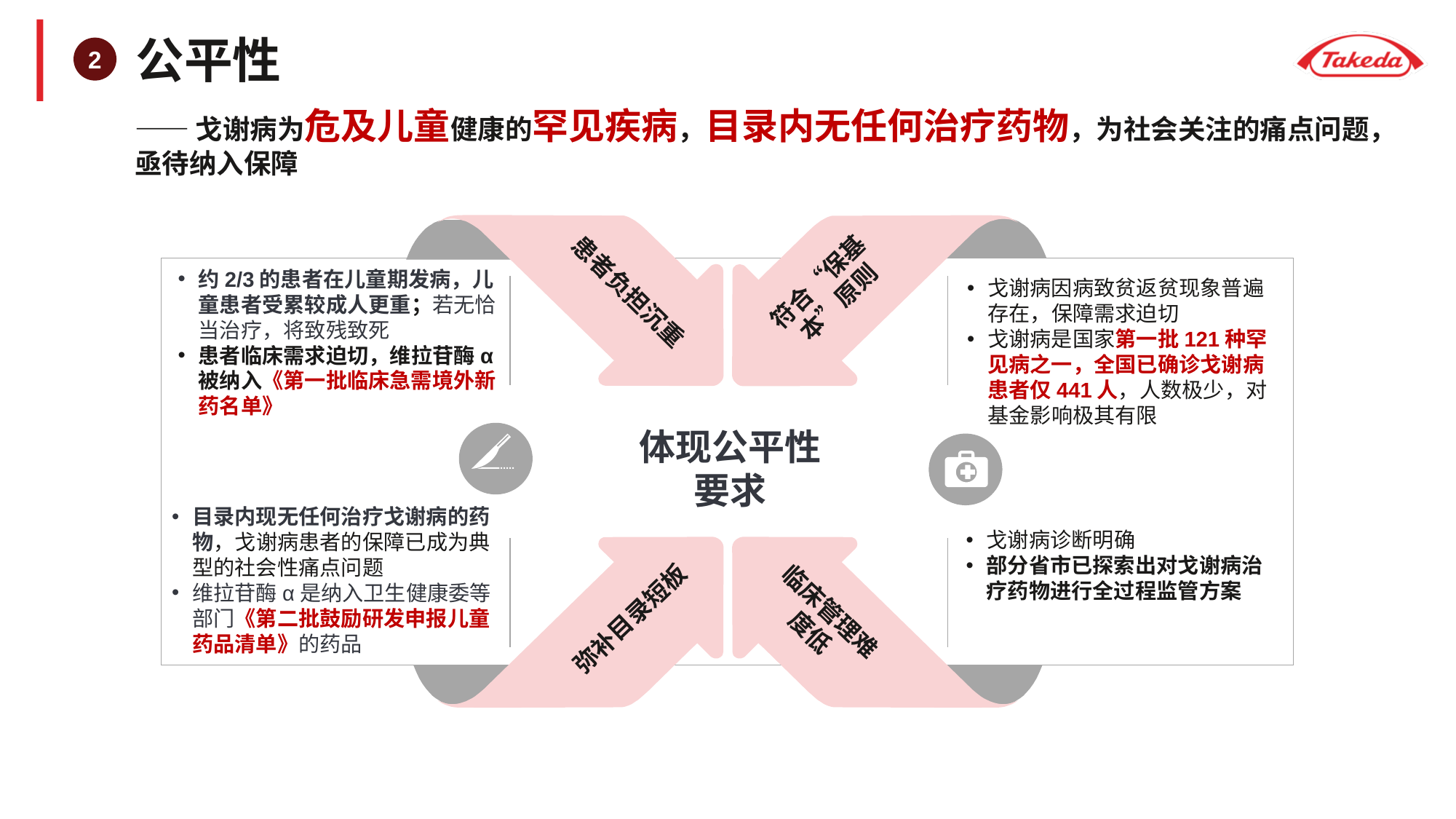

# 公平性
2
——戈谢病为危及儿童健康的罕见疾病，目录内无任何治疗药物，为社会关注的痛点问题，亟待纳入保障

符合“保基本”原则

患者负担沉重
体现公平性要求

临床管理难度低
弥补目录短板

约2/3的患者在儿童期发病，儿童患者受累较成人更重；若无恰当治疗，将致残致死
患者临床需求迫切，维拉苷酶α被纳入《第一批临床急需境外新药名单》

戈谢病因病致贫返贫现象普遍存在，保障需求迫切
戈谢病是国家第一批121种罕见病之一，全国已确诊戈谢病患者仅441人，人数极少，对基金影响极其有限

目录内现无任何治疗戈谢病的药物，戈谢病患者的保障已成为典型的社会性痛点问题
维拉苷酶α是纳入卫生健康委等部门《第二批鼓励研发申报儿童药品清单》的药品
戈谢病诊断明确
部分省市已探索出对戈谢病治疗药物进行全过程监管方案